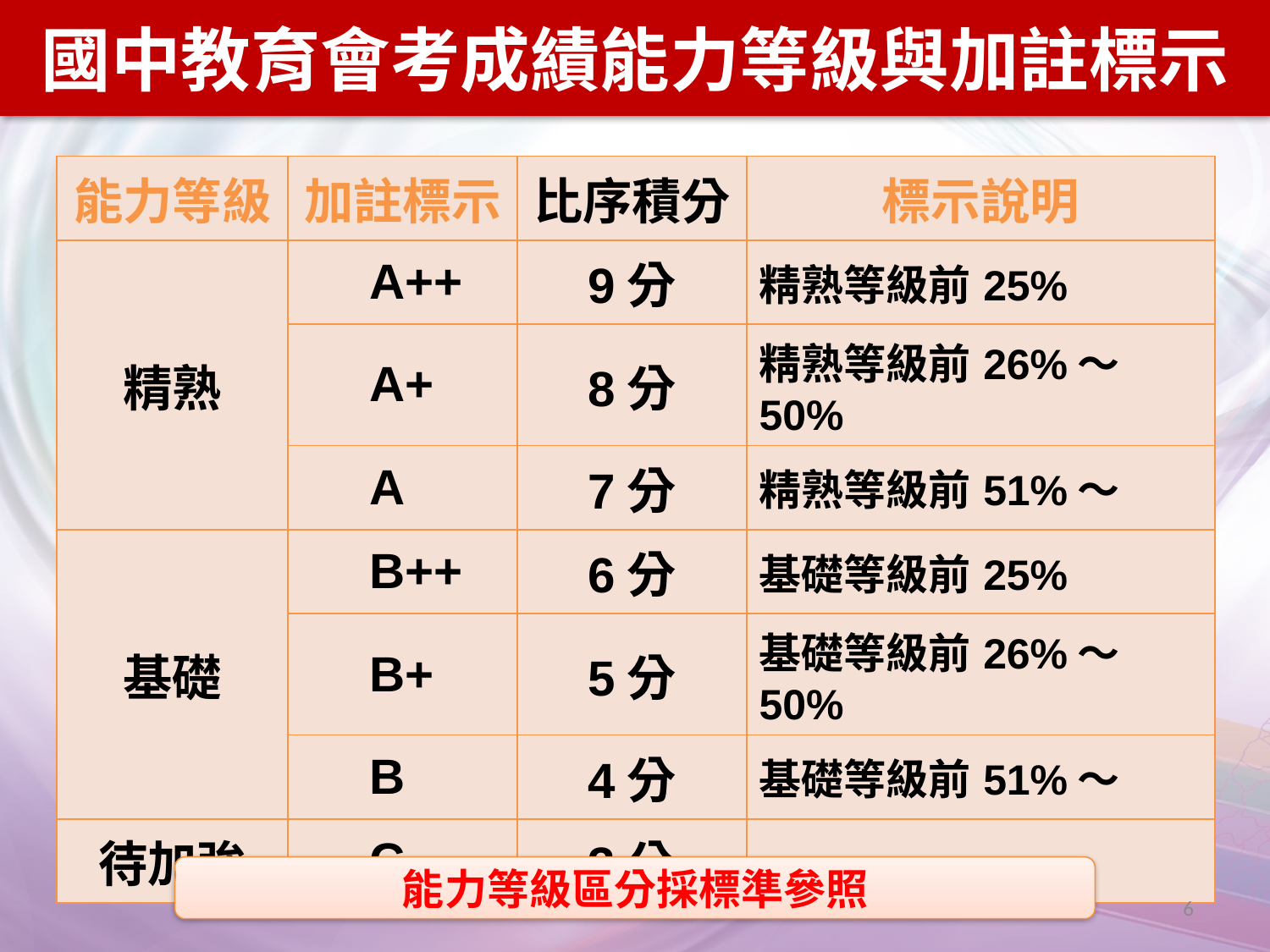

國中教育會考成績能力等級與加註標示
| 能力等級 | 加註標示 | 比序積分 | 標示說明 |
| --- | --- | --- | --- |
| 精熟 | A++ | 9分 | 精熟等級前25% |
|  | A+ | 8分 | 精熟等級前26%～50% |
|  | A | 7分 | 精熟等級前51%～ |
| 基礎 | B++ | 6分 | 基礎等級前25% |
|  | B+ | 5分 | 基礎等級前26%～50% |
|  | B | 4分 | 基礎等級前51%～ |
| 待加強 | C | 3分 |  |
能力等級區分採標準參照
6